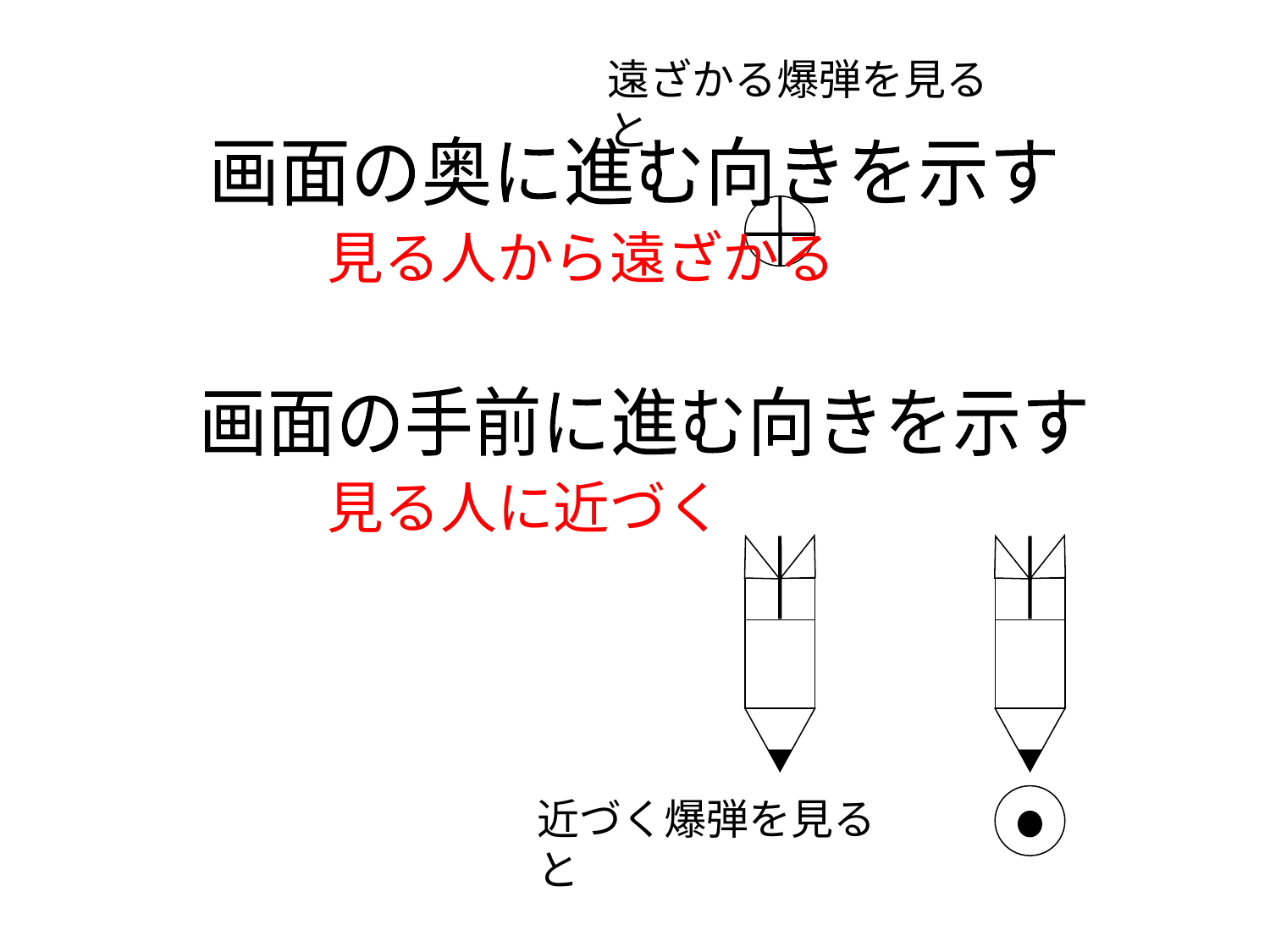

遠ざかる爆弾を見ると
画面の奥に進む向きを示す

見る人から遠ざかる
画面の手前に進む向きを示す
見る人に近づく

近づく爆弾を見ると